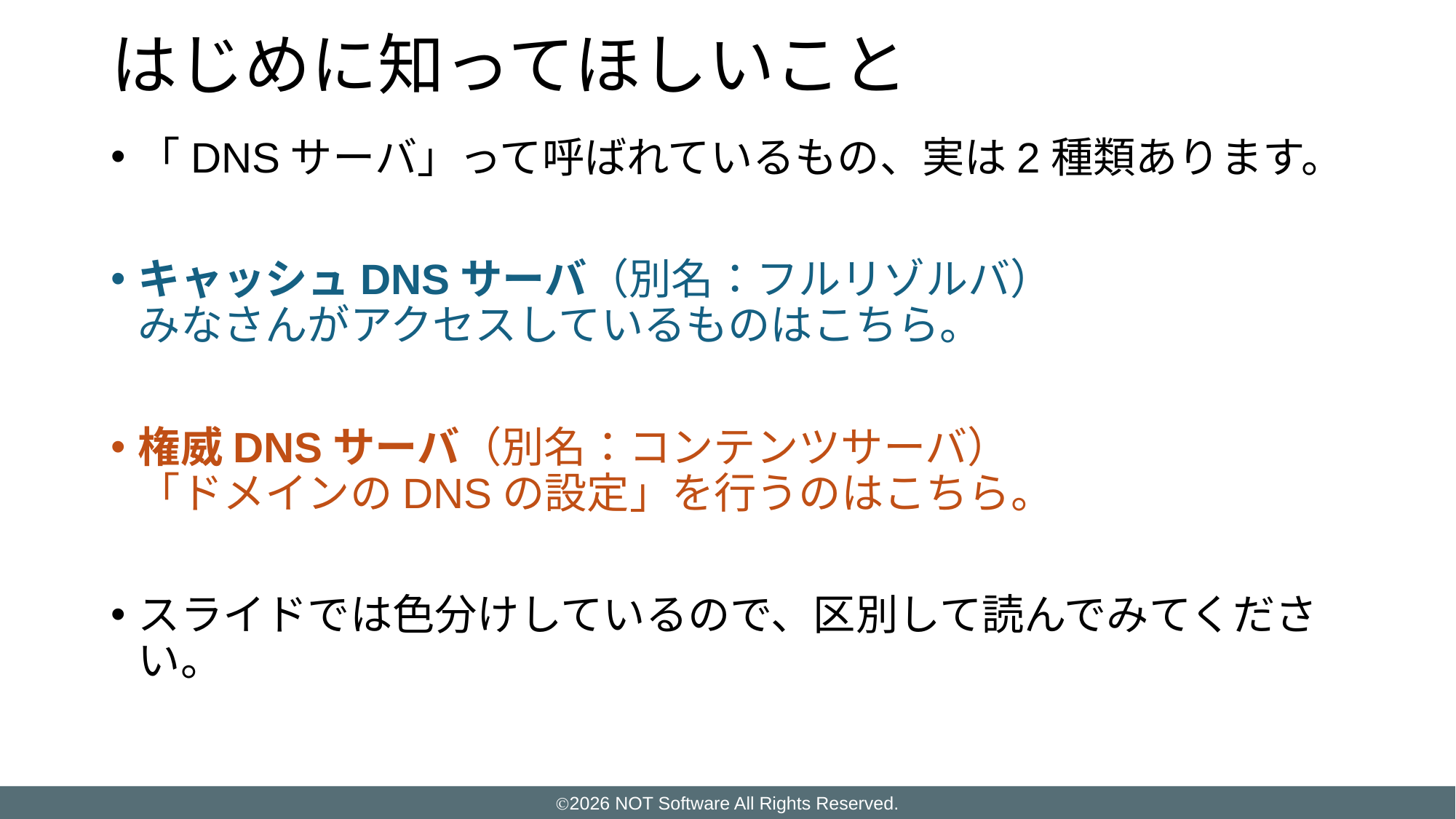

# はじめに知ってほしいこと
「DNSサーバ」って呼ばれているもの、実は2種類あります。

キャッシュDNSサーバ（別名：フルリゾルバ）
みなさんがアクセスしているものはこちら。

権威DNSサーバ（別名：コンテンツサーバ）
「ドメインのDNSの設定」を行うのはこちら。

スライドでは色分けしているので、区別して読んでみてください。